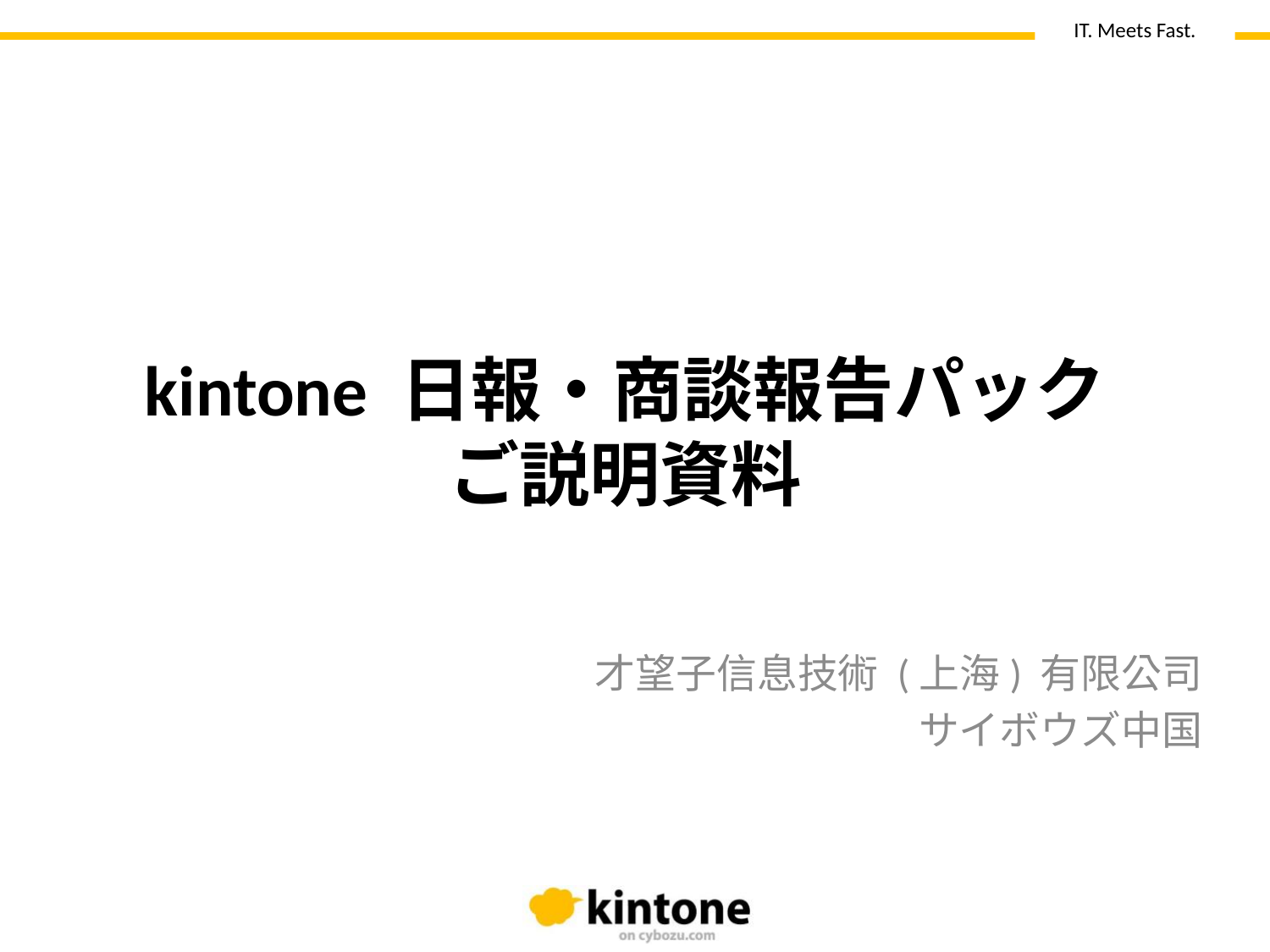

# kintone 日報・商談報告パック ご説明資料
才望子信息技術 (上海) 有限公司
サイボウズ中国